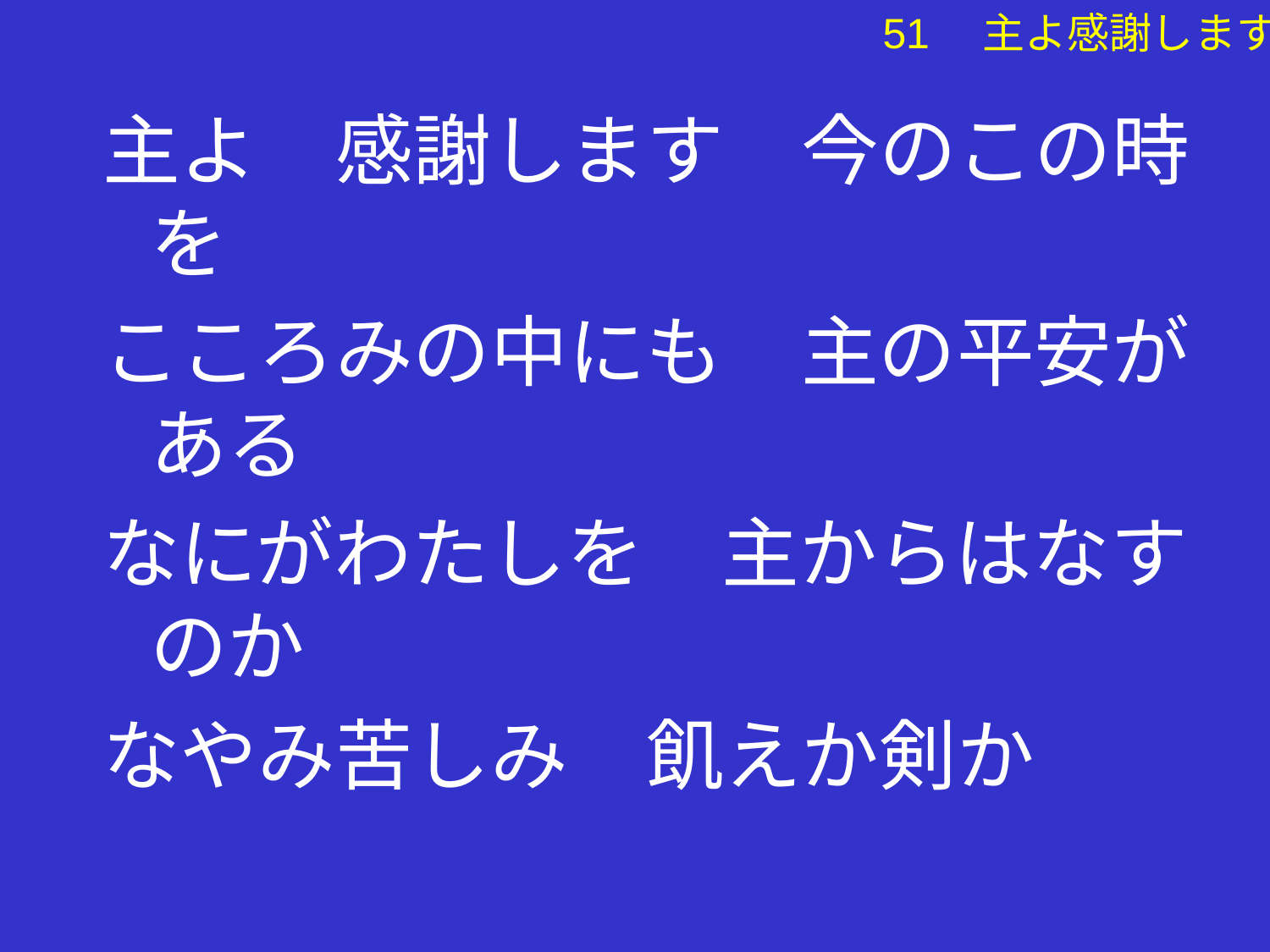

主よ　感謝します　今のこの時を
こころみの中にも　主の平安がある
なにがわたしを　主からはなすのか
なやみ苦しみ　飢えか剣か
# 51　主よ感謝します